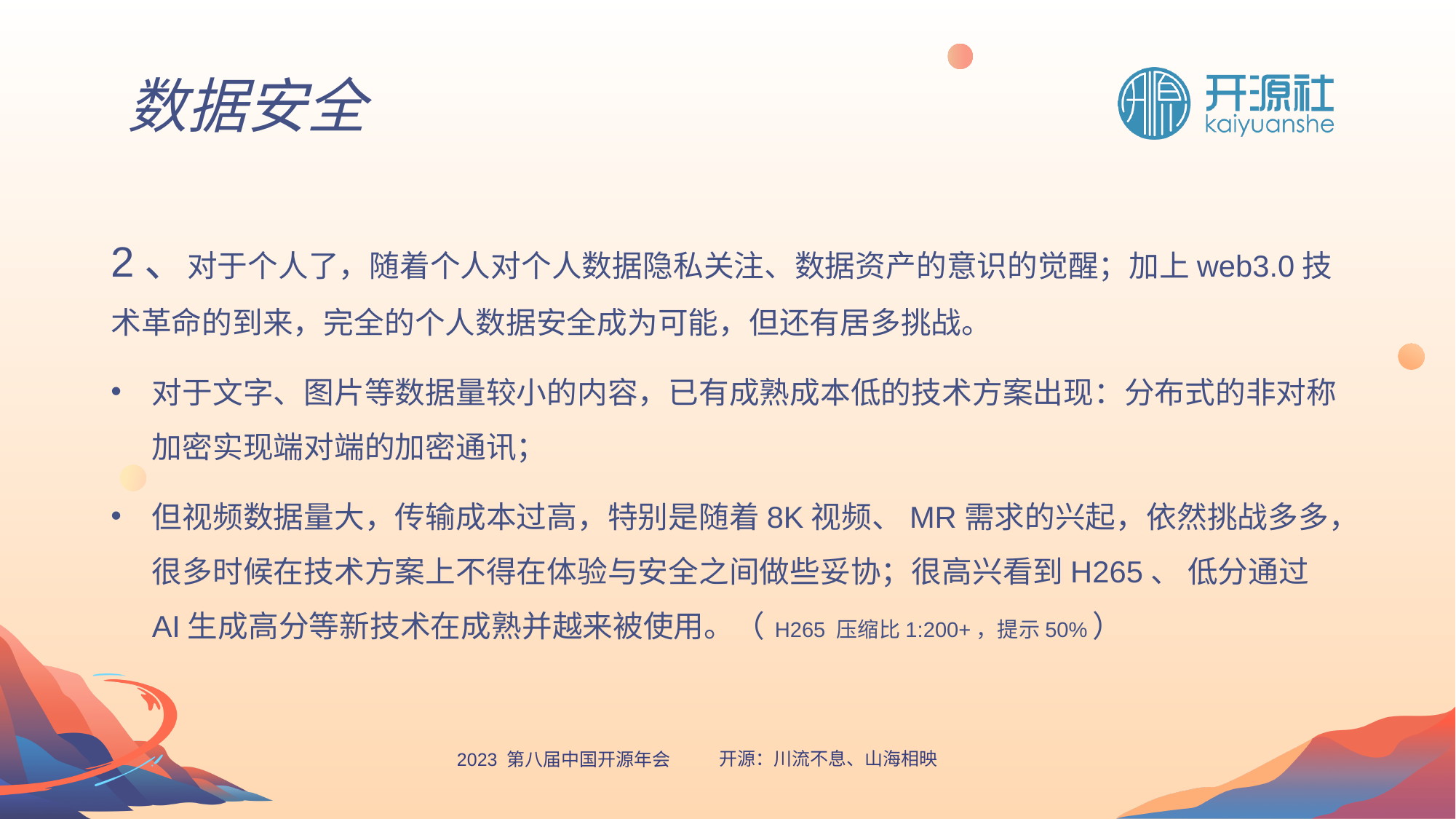

数据安全
2、对于个人了，随着个人对个人数据隐私关注、数据资产的意识的觉醒；加上web3.0技术革命的到来，完全的个人数据安全成为可能，但还有居多挑战。
对于文字、图片等数据量较小的内容，已有成熟成本低的技术方案出现：分布式的非对称加密实现端对端的加密通讯；
但视频数据量大，传输成本过高，特别是随着8K视频、MR需求的兴起，依然挑战多多，很多时候在技术方案上不得在体验与安全之间做些妥协；很高兴看到H265、 低分通过AI生成高分等新技术在成熟并越来被使用。（ H265 压缩比1:200+，提示50%）